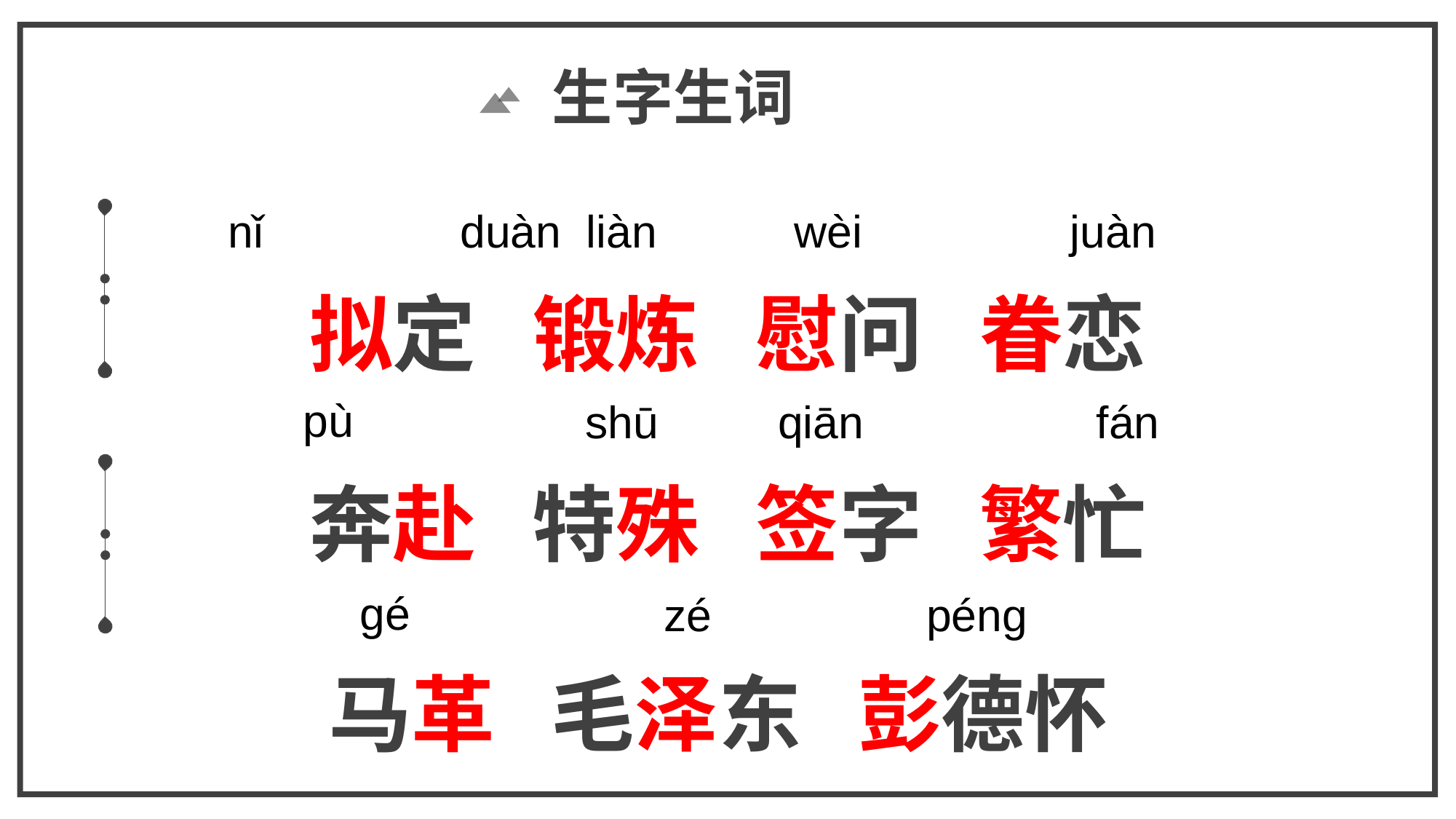

生字生词

拟定   锻炼   慰问   眷恋
奔赴   特殊   签字   繁忙
马革   毛泽东   彭德怀
 nǐ
duàn  liàn
wèi
juàn

pù
shū
qiān
fán

gé
zé
péng